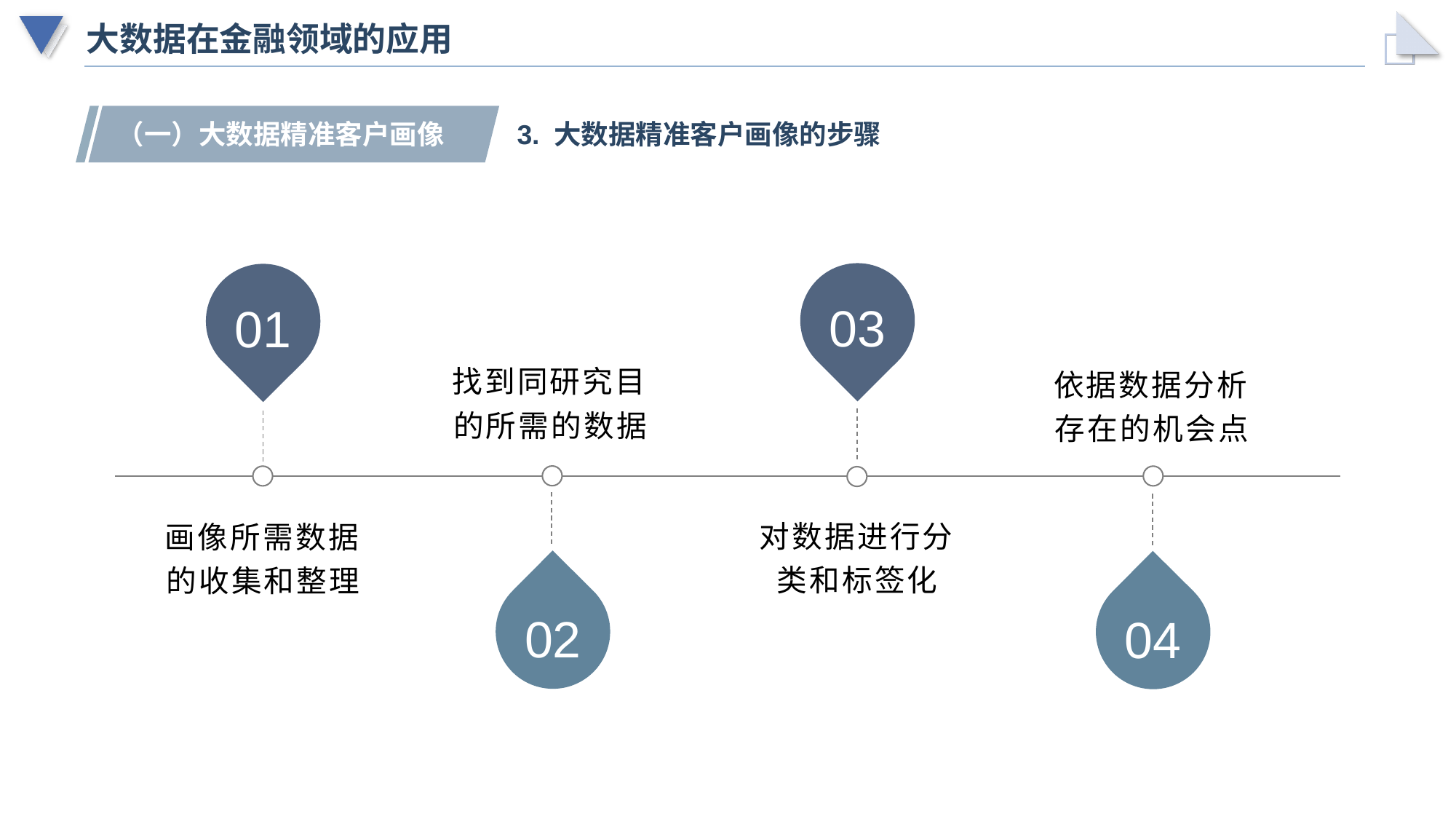

# 大数据在金融领域的应用

（一）大数据精准客户画像
3. 大数据精准客户画像的步骤

03
01
找到同研究目的所需的数据
依据数据分析存在的机会点

对数据进行分类和标签化
画像所需数据的收集和整理

02
04